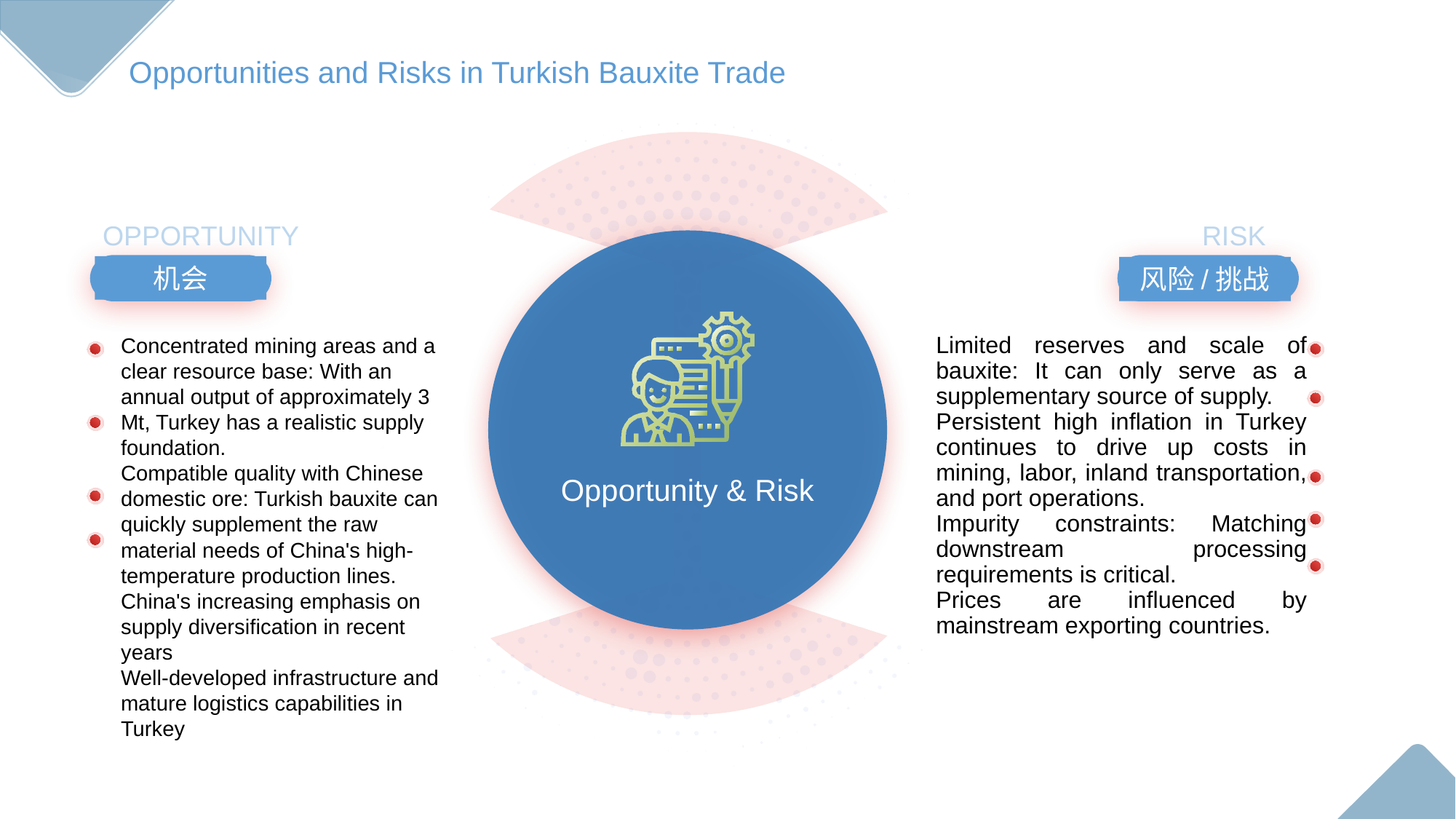

Opportunities and Risks in Turkish Bauxite Trade

OPPORTUNITY
RISK

机会
风险/挑战

Concentrated mining areas and a clear resource base: With an annual output of approximately 3 Mt, Turkey has a realistic supply foundation.
Compatible quality with Chinese domestic ore: Turkish bauxite can quickly supplement the raw material needs of China's high-temperature production lines.
China's increasing emphasis on supply diversification in recent years
Well-developed infrastructure and mature logistics capabilities in Turkey
Limited reserves and scale of bauxite: It can only serve as a supplementary source of supply.
Persistent high inflation in Turkey continues to drive up costs in mining, labor, inland transportation, and port operations.
Impurity constraints: Matching downstream processing requirements is critical.
Prices are influenced by mainstream exporting countries.

Opportunity & Risk